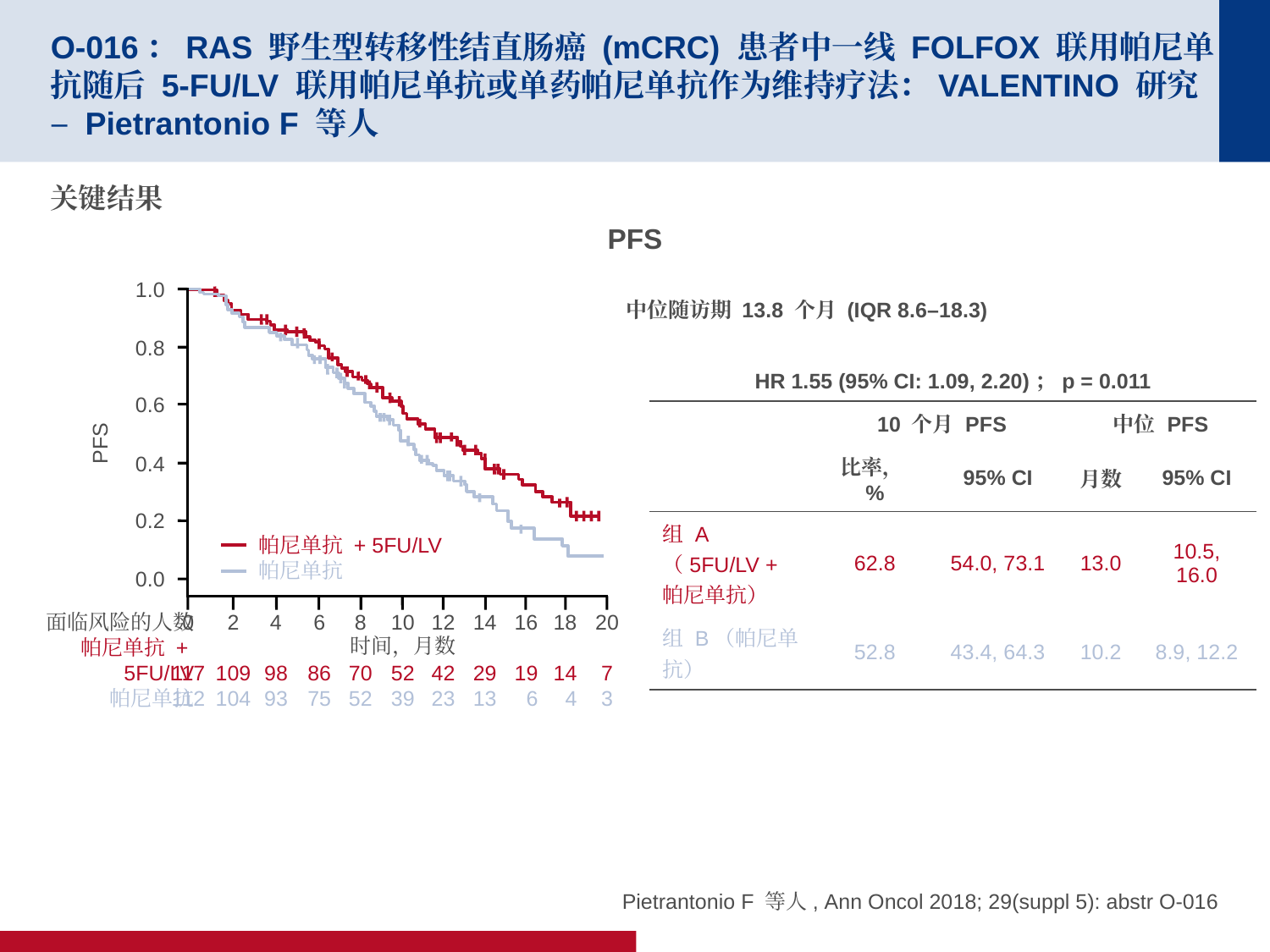

# O-016：RAS 野生型转移性结直肠癌 (mCRC) 患者中一线 FOLFOX 联用帕尼单抗随后 5-FU/LV 联用帕尼单抗或单药帕尼单抗作为维持疗法：VALENTINO 研究 – Pietrantonio F 等人
关键结果
PFS
1.0

0.8

0.6

PFS
0.4

0.2

帕尼单抗 + 5FU/LV
帕尼单抗
0.0

0

117
112

2

109
104

4

98
93

6

86
75

8

70
52

10

52
39

12

42
23

14

29
13

16

19
6

18

14
4

20

7
3
面临风险的人数
帕尼单抗 +
5FU/LV
帕尼单抗

时间，月数
中位随访期 13.8 个月 (IQR 8.6–18.3)
| HR 1.55 (95% CI: 1.09, 2.20)；p = 0.011 |  |  |  |  |
| --- | --- | --- | --- | --- |
|  | 10 个月 PFS |  | 中位 PFS |  |
|  | 比率，% | 95% CI | 月数 | 95% CI |
| 组 A （5FU/LV + 帕尼单抗） | 62.8 | 54.0, 73.1 | 13.0 | 10.5, 16.0 |
| 组 B（帕尼单抗） | 52.8 | 43.4, 64.3 | 10.2 | 8.9, 12.2 |
Pietrantonio F 等人, Ann Oncol 2018; 29(suppl 5): abstr O-016